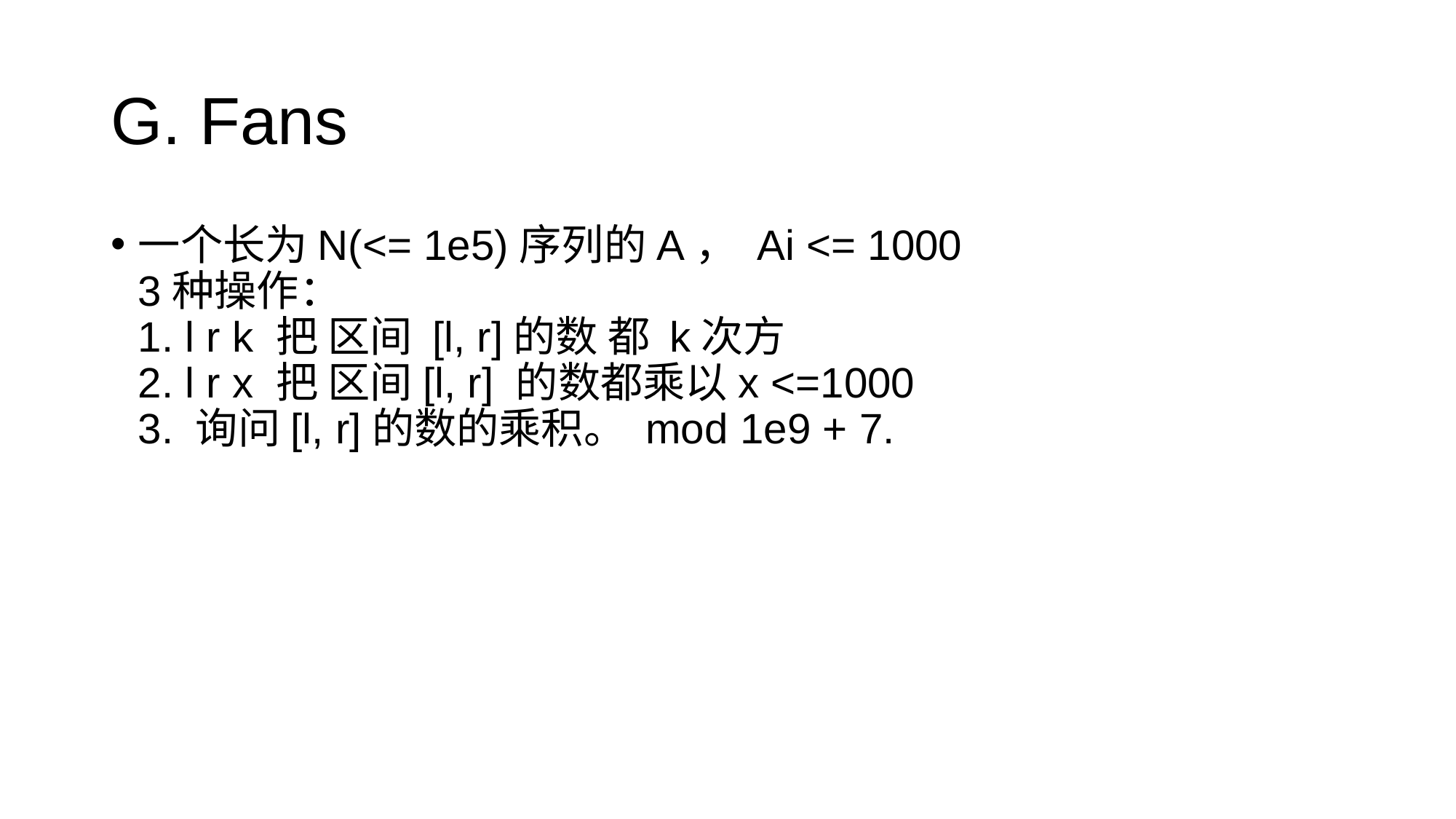

# G. Fans
一个长为N(<= 1e5)序列的A， Ai <= 1000
3种操作：
1. l r k 把 区间 [l, r]的数 都 k次方
2. l r x 把 区间[l, r] 的数都乘以x <=1000
3. 询问[l, r]的数的乘积。 mod 1e9 + 7.